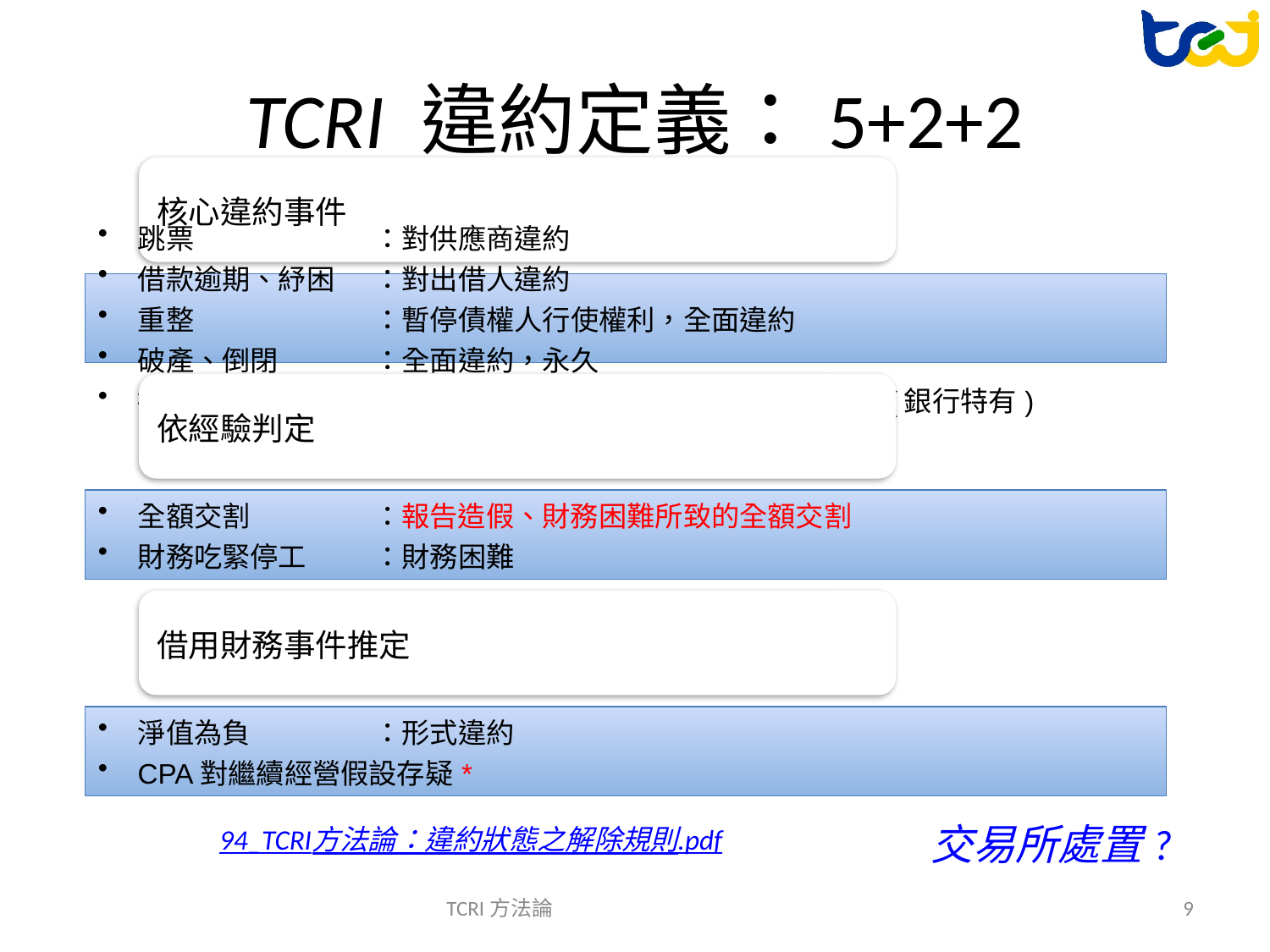

# TCRI 違約定義：5+2+2
依經驗判定
借用財務事件推定
淨值為負	：形式違約
CPA對繼續經營假設存疑*
核心違約事件
交易所處置?
94_TCRI方法論：違約狀態之解除規則.pdf
TCRI方法論
9